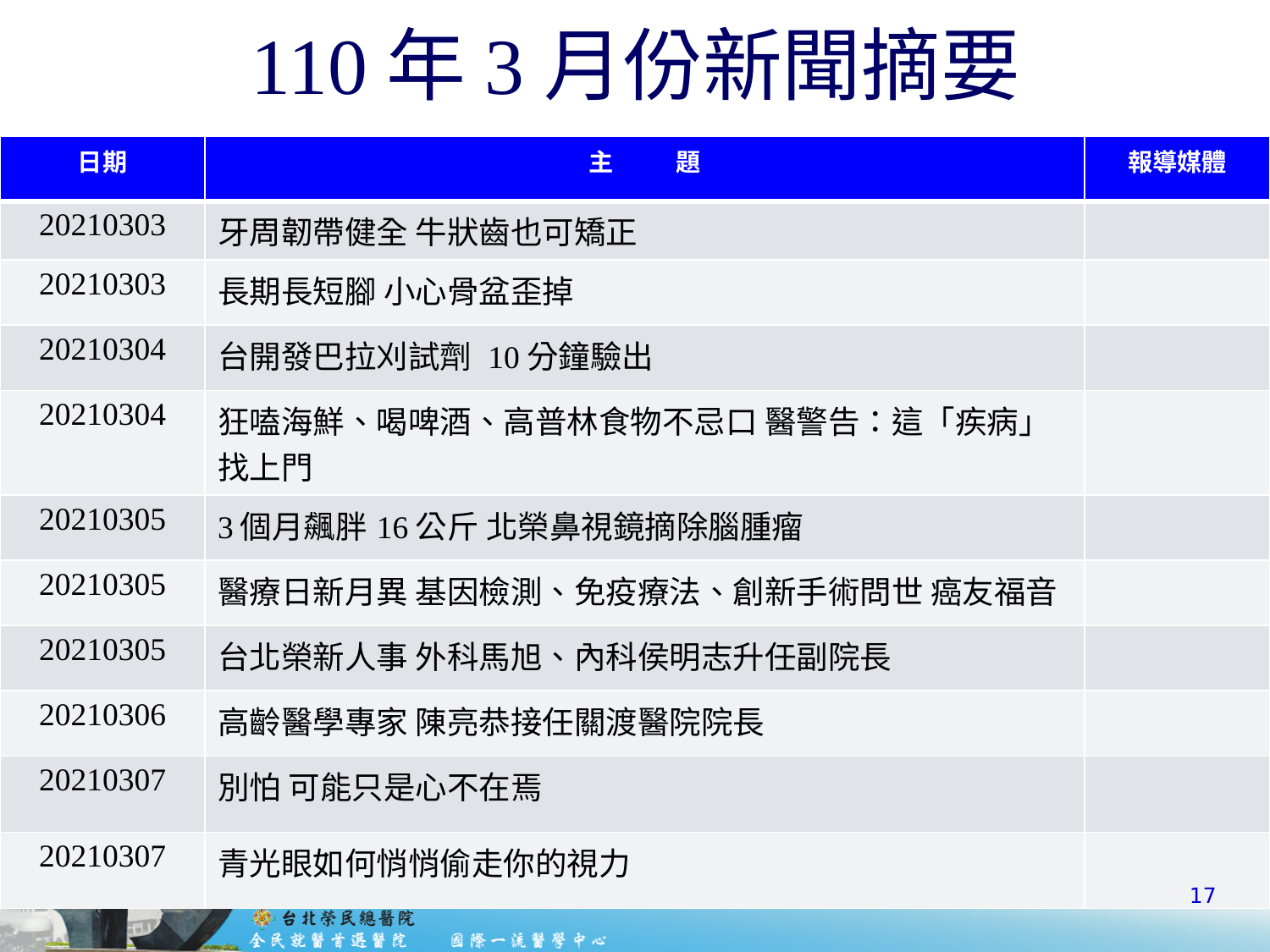

# 110年3月份新聞摘要
| 日期 | 主 題 | 報導媒體 |
| --- | --- | --- |
| 20210303 | 牙周韌帶健全 牛狀齒也可矯正 |  |
| 20210303 | 長期長短腳 小心骨盆歪掉 |  |
| 20210304 | 台開發巴拉刈試劑 10分鐘驗出 |  |
| 20210304 | 狂嗑海鮮、喝啤酒、高普林食物不忌口 醫警告：這「疾病」找上門 |  |
| 20210305 | 3個月飆胖16公斤 北榮鼻視鏡摘除腦腫瘤 |  |
| 20210305 | 醫療日新月異 基因檢測、免疫療法、創新手術問世 癌友福音 |  |
| 20210305 | 台北榮新人事 外科馬旭、內科侯明志升任副院長 |  |
| 20210306 | 高齡醫學專家 陳亮恭接任關渡醫院院長 |  |
| 20210307 | 別怕 可能只是心不在焉 |  |
| 20210307 | 青光眼如何悄悄偷走你的視力 |  |
17